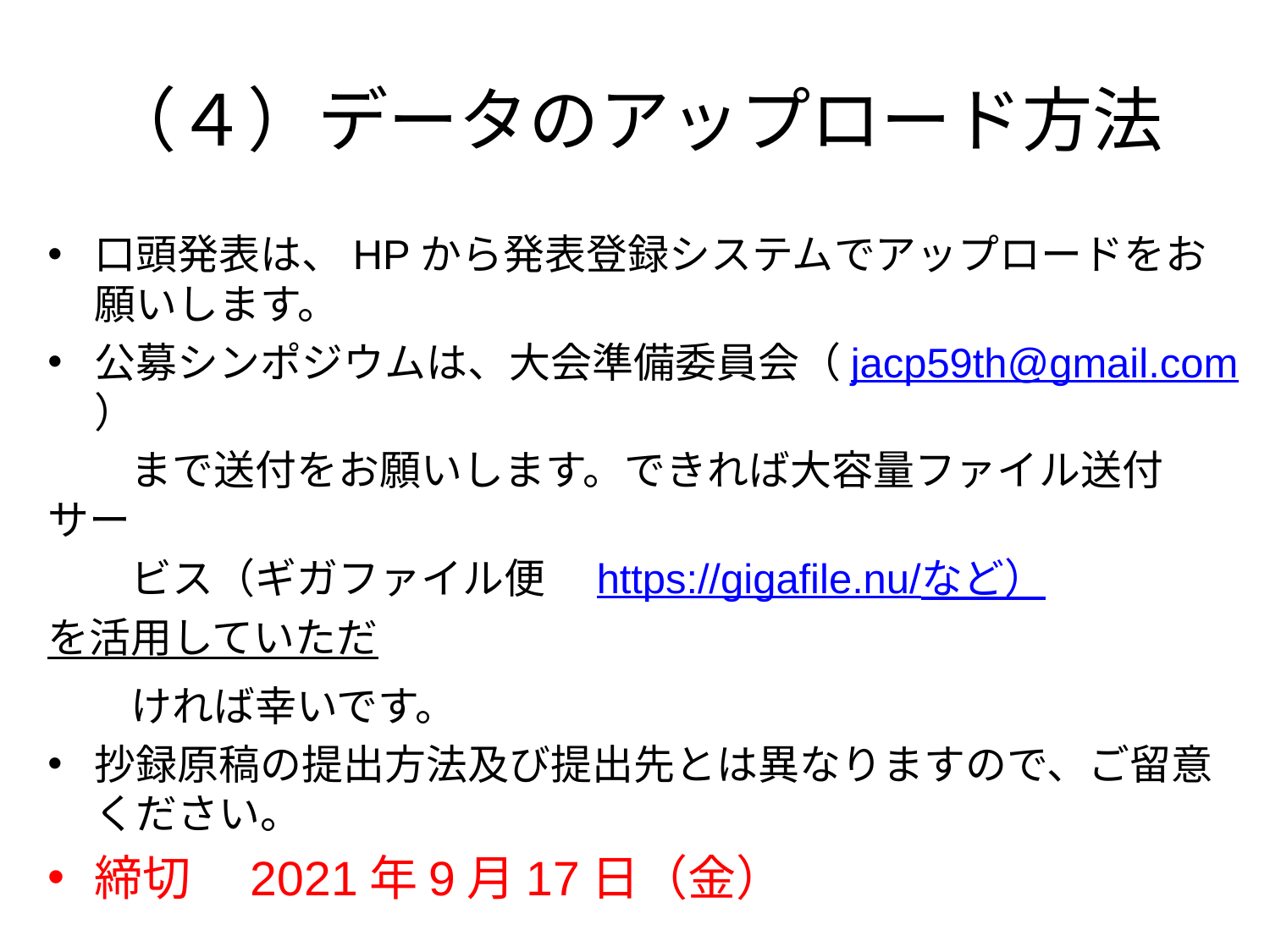

# （４）データのアップロード方法
口頭発表は、HPから発表登録システムでアップロードをお願いします。
公募シンポジウムは、大会準備委員会（jacp59th@gmail.com）
　　まで送付をお願いします。できれば大容量ファイル送付サー
　　ビス（ギガファイル便　https://gigafile.nu/など）を活用していただ
　　ければ幸いです。
抄録原稿の提出方法及び提出先とは異なりますので、ご留意ください。
締切　2021年9月17日（金）